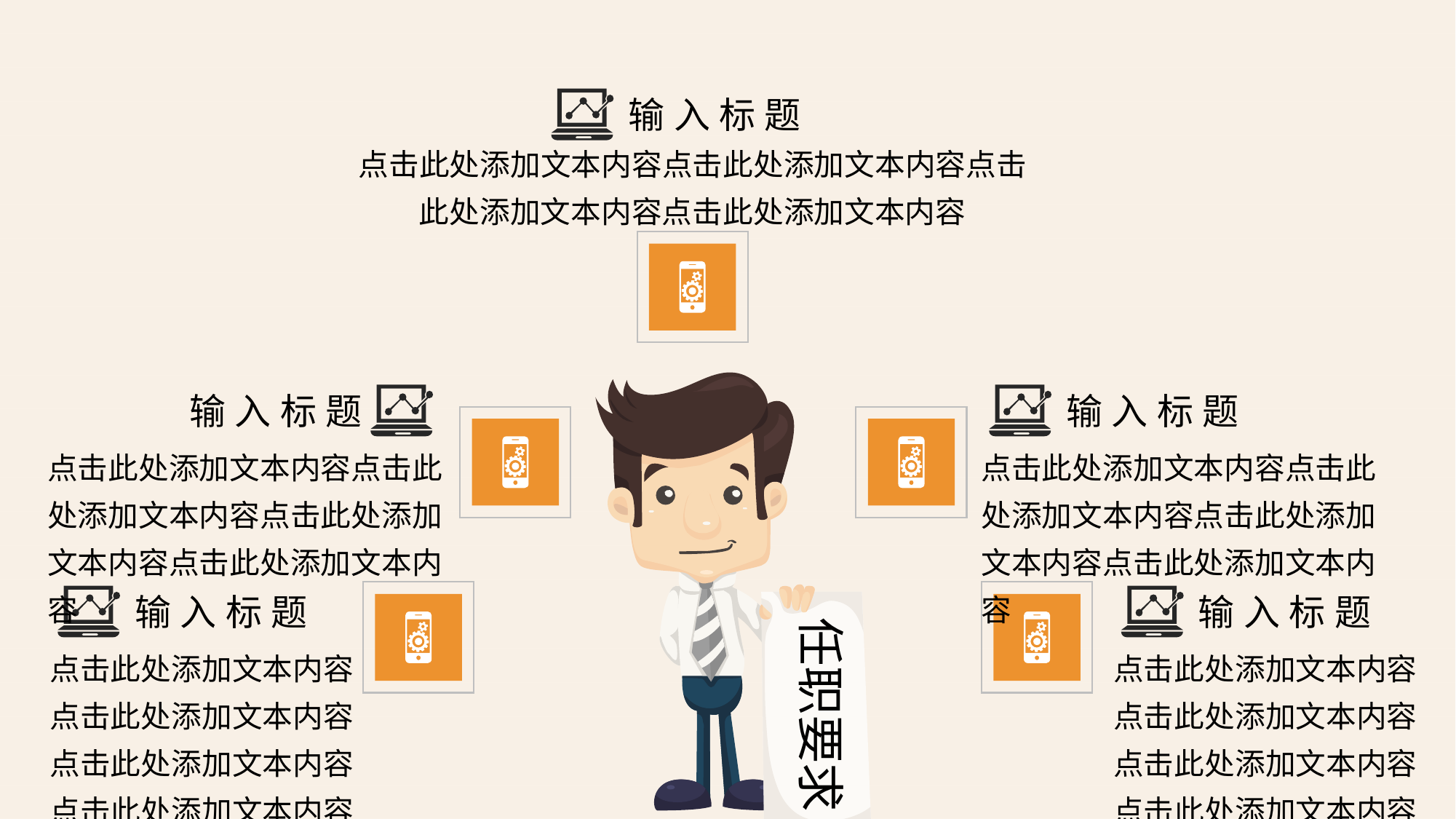

输入标题

点击此处添加文本内容点击此处添加文本内容点击此处添加文本内容点击此处添加文本内容

任职要求
输入标题

点击此处添加文本内容点击此处添加文本内容点击此处添加文本内容点击此处添加文本内容
输入标题

点击此处添加文本内容点击此处添加文本内容点击此处添加文本内容点击此处添加文本内容

输入标题

点击此处添加文本内容点击此处添加文本内容点击此处添加文本内容点击此处添加文本内容
输入标题

点击此处添加文本内容点击此处添加文本内容点击此处添加文本内容点击此处添加文本内容